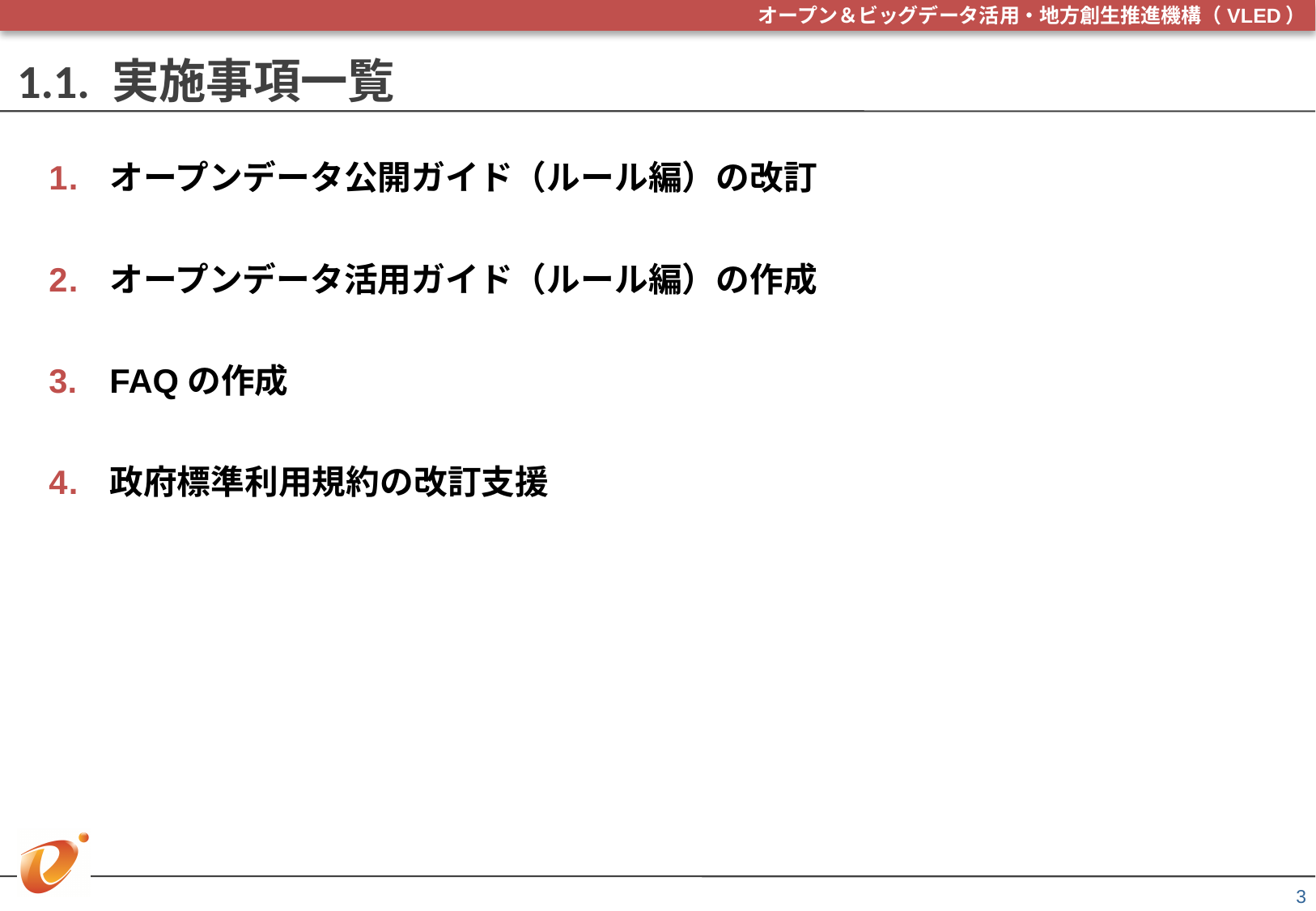

# 1.1. 実施事項一覧
オープンデータ公開ガイド（ルール編）の改訂

オープンデータ活用ガイド（ルール編）の作成

FAQの作成

政府標準利用規約の改訂支援

3